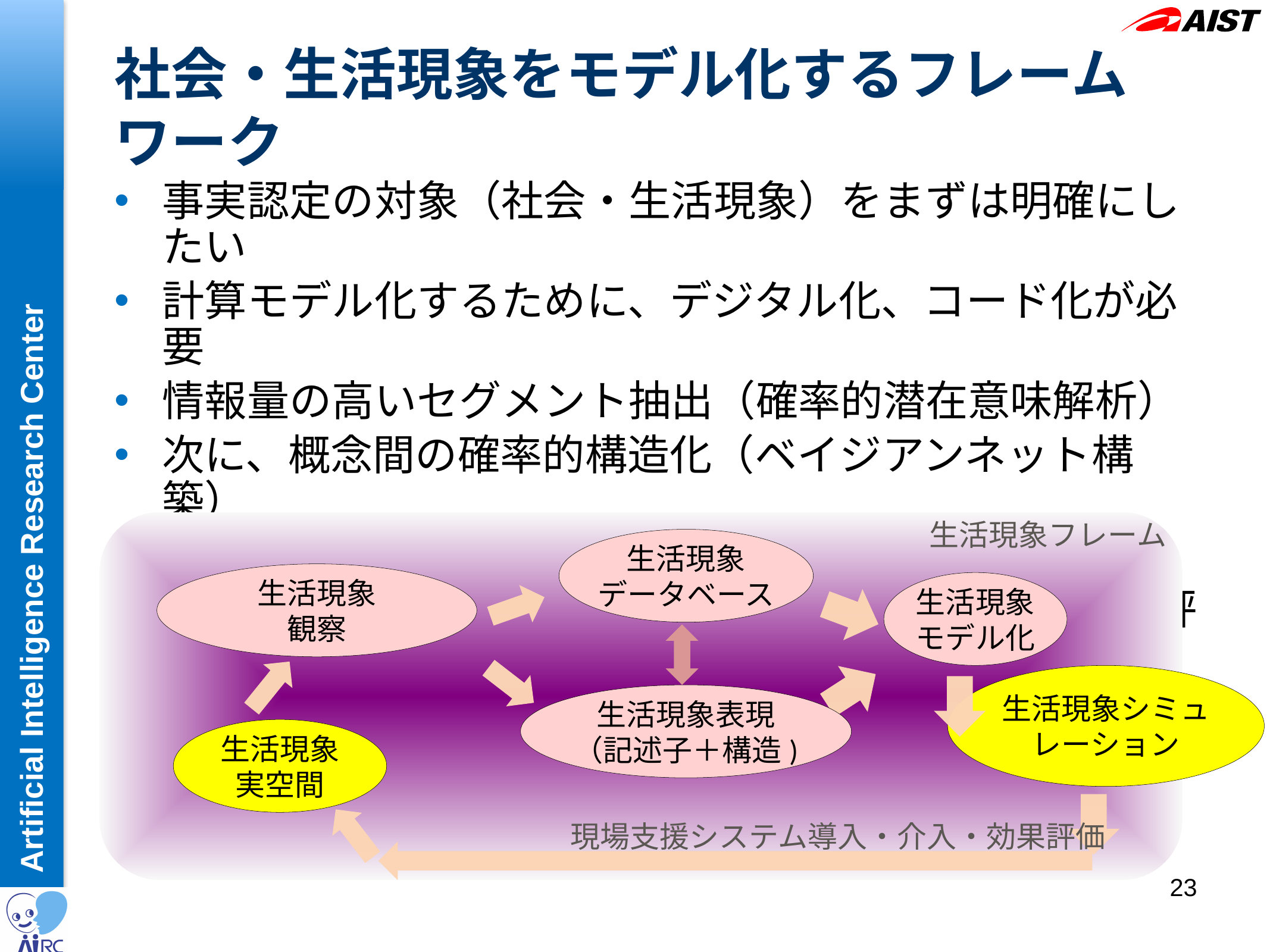

# 社会・生活現象をモデル化するフレームワーク
事実認定の対象（社会・生活現象）をまずは明確にしたい
計算モデル化するために、デジタル化、コード化が必要
情報量の高いセグメント抽出（確率的潜在意味解析）
次に、概念間の確率的構造化（ベイジアンネット構築）
対話的データ収集を継続的に行う取り組みを検討
とくに[ある/なし]に加えて、[良い/悪い]という評価にも注目

生活現象フレーム
生活現象
データベース
生活現象
観察
生活現象
モデル化

生活現象シミュレーション

生活現象表現（記述子＋構造)
生活現象
実空間

現場支援システム導入・介入・効果評価

23